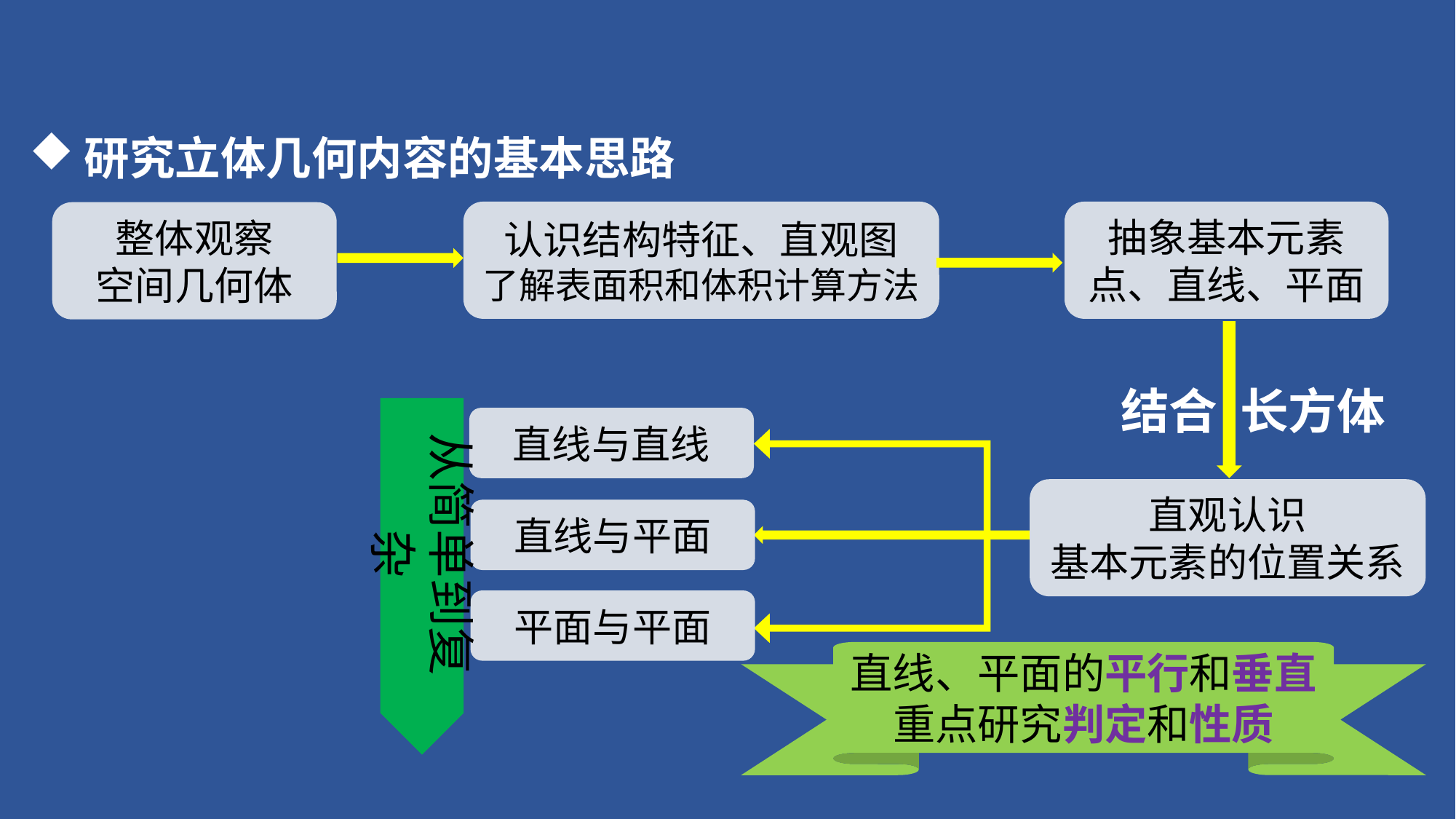

研究立体几何内容的基本思路
认识结构特征、直观图
了解表面积和体积计算方法

抽象基本元素
点、直线、平面

整体观察
空间几何体

结合  长方体
直观认识
基本元素的位置关系
从简单到复杂

直线与直线

直线与平面
平面与平面
直线、平面的平行和垂直
重点研究判定和性质